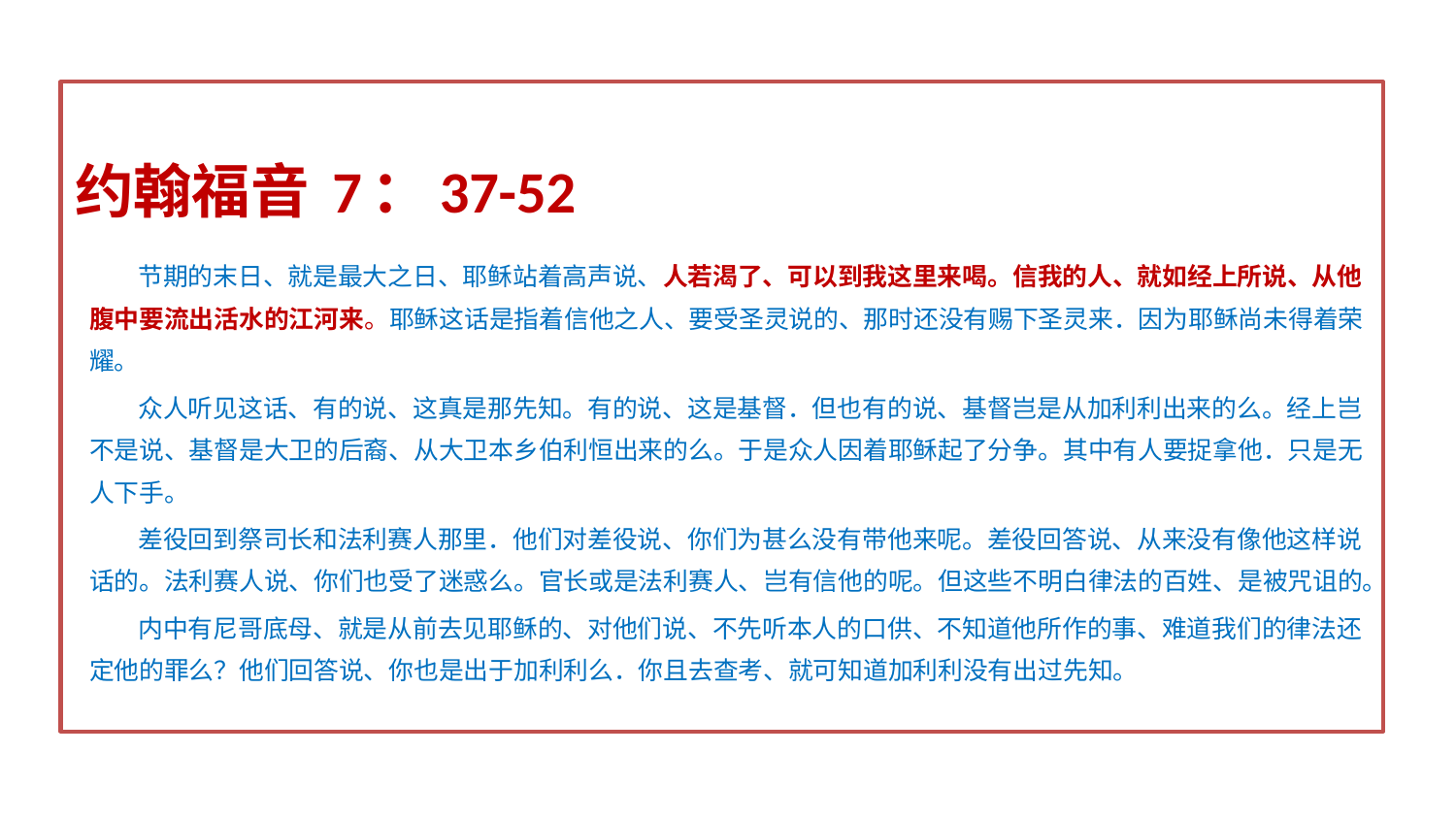

约翰福音 7：37-52

        节期的末日、就是最大之日、耶稣站着高声说、人若渴了、可以到我这里来喝。信我的人、就如经上所说、从他腹中要流出活水的江河来。耶稣这话是指着信他之人、要受圣灵说的、那时还没有赐下圣灵来．因为耶稣尚未得着荣耀。
        众人听见这话、有的说、这真是那先知。有的说、这是基督．但也有的说、基督岂是从加利利出来的么。经上岂不是说、基督是大卫的后裔、从大卫本乡伯利恒出来的么。于是众人因着耶稣起了分争。其中有人要捉拿他．只是无人下手。
        差役回到祭司长和法利赛人那里．他们对差役说、你们为甚么没有带他来呢。差役回答说、从来没有像他这样说话的。法利赛人说、你们也受了迷惑么。官长或是法利赛人、岂有信他的呢。但这些不明白律法的百姓、是被咒诅的。
        内中有尼哥底母、就是从前去见耶稣的、对他们说、不先听本人的口供、不知道他所作的事、难道我们的律法还定他的罪么？他们回答说、你也是出于加利利么．你且去查考、就可知道加利利没有出过先知。